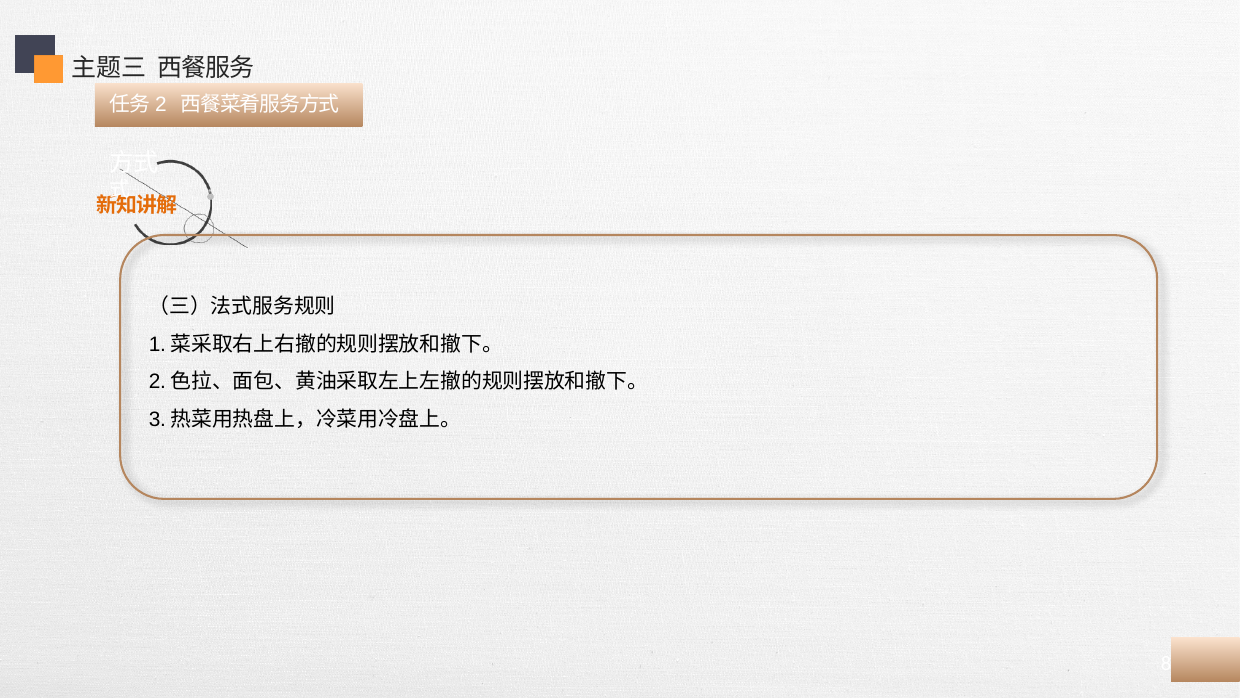

主题三  西餐服务

任务2  西餐菜肴服务方式

方式
式

（三）法式服务规则
1.菜采取右上右撤的规则摆放和撤下。
2.色拉、面包、黄油采取左上左撤的规则摆放和撤下。
3.热菜用热盘上，冷菜用冷盘上。